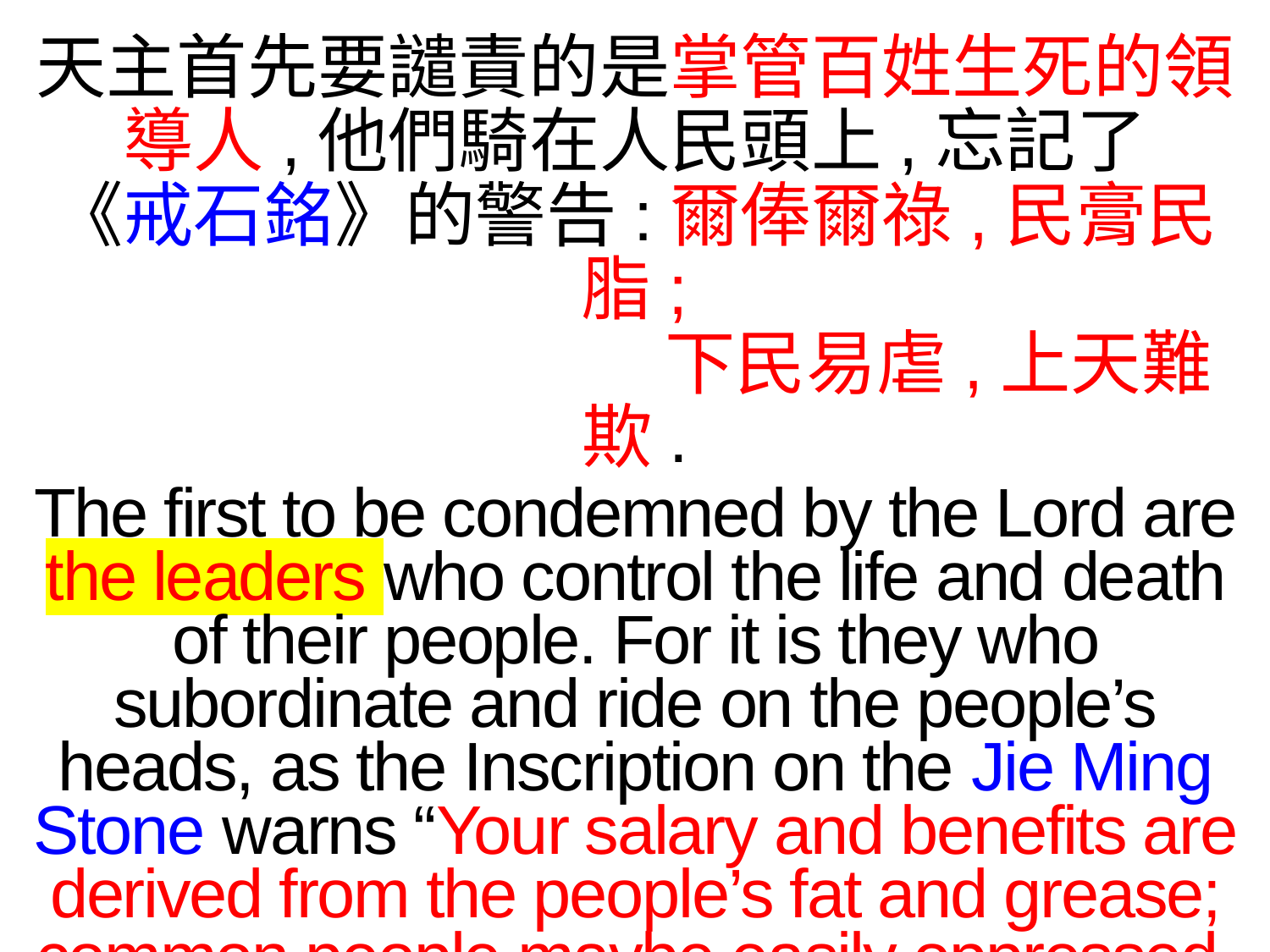

天主首先要譴責的是掌管百姓生死的領導人,他們騎在人民頭上,忘記了
《戒石銘》的警告:爾俸爾祿,民膏民脂;
                              下民易虐,上天難欺.
The first to be condemned by the Lord are the leaders who control the life and death of their people. For it is they who subordinate and ride on the people’s heads, as the Inscription on the Jie Ming Stone warns “Your salary and benefits are derived from the people’s fat and grease; common people maybe easily oppressed, but Heaven is not easily deceived”.